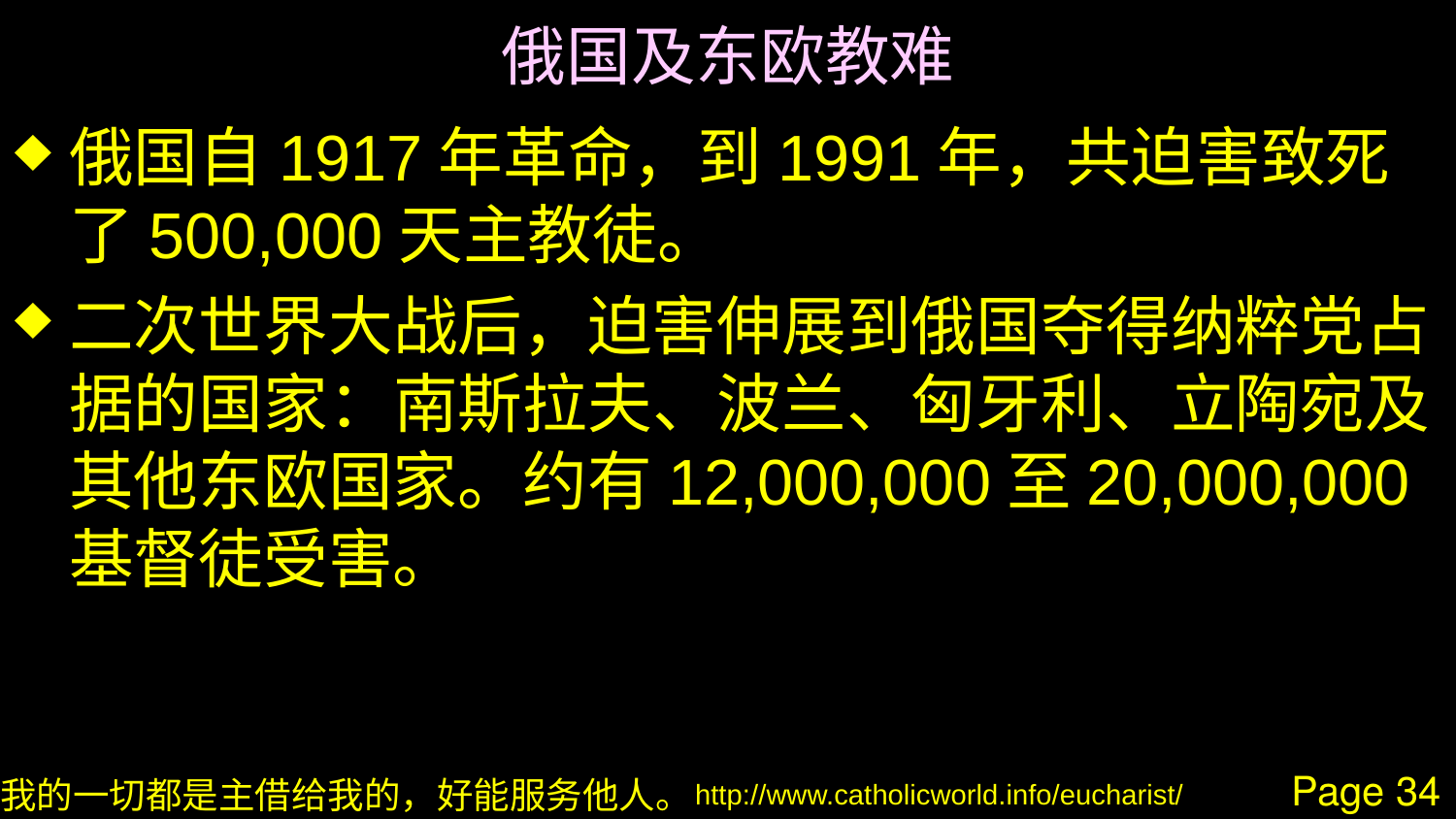

# 俄国及东欧教难
俄国自1917年革命，到1991年，共迫害致死了500,000天主教徒。
二次世界大战后，迫害伸展到俄国夺得纳粹党占据的国家：南斯拉夫、波兰、匈牙利、立陶宛及其他东欧国家。约有12,000,000至20,000,000基督徒受害。